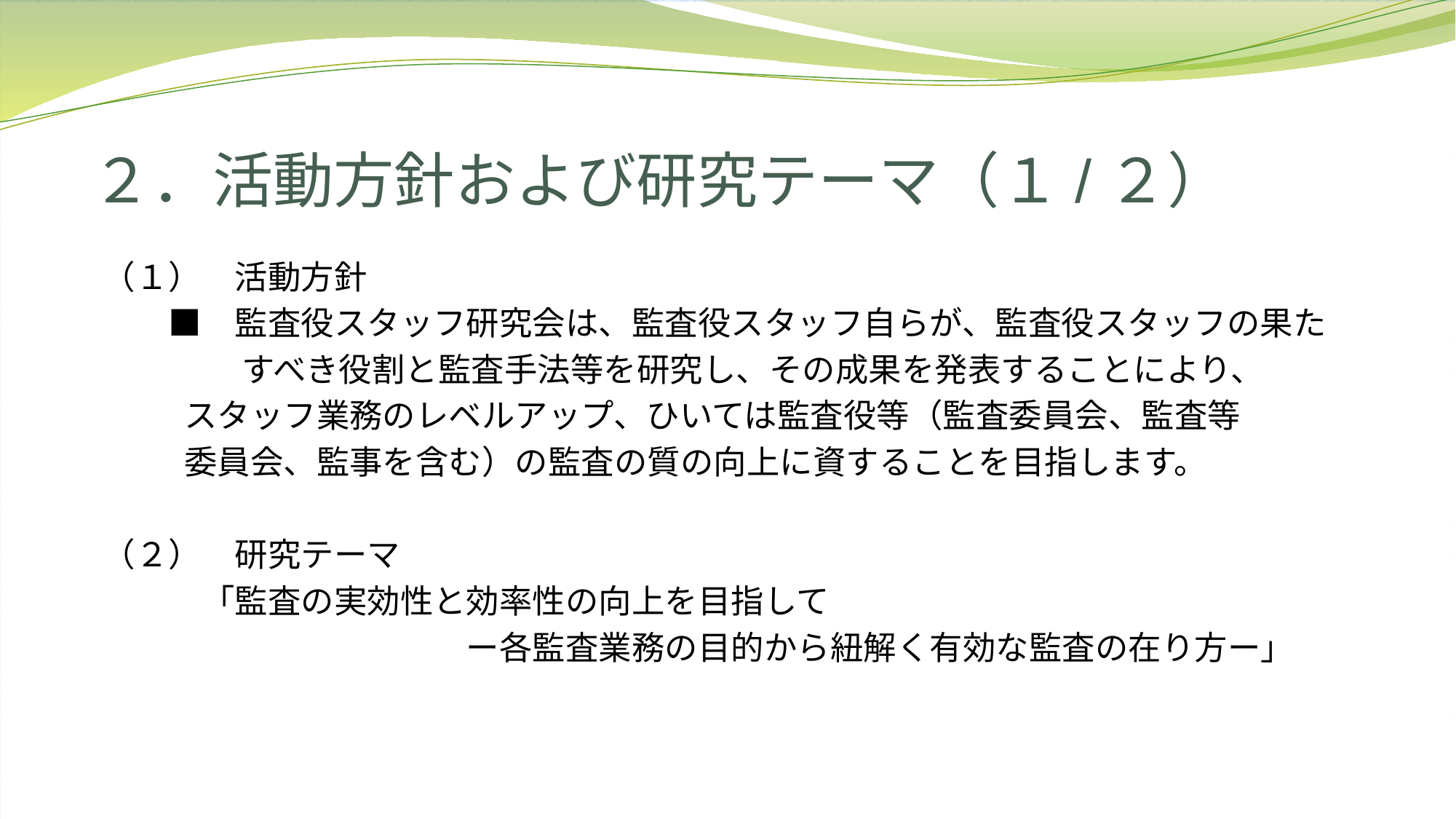

# ２．活動方針および研究テーマ（１/２）
（１）　活動方針
　　■　監査役スタッフ研究会は、監査役スタッフ自らが、監査役スタッフの果た
　　　　 すべき役割と監査手法等を研究し、その成果を発表することにより、
          スタッフ業務のレベルアップ、ひいては監査役等（監査委員会、監査等
          委員会、監事を含む）の監査の質の向上に資することを目指します。

（２）　研究テーマ
　　　「監査の実効性と効率性の向上を目指して
　　　　　　　　　　　ー各監査業務の目的から紐解く有効な監査の在り方ー」